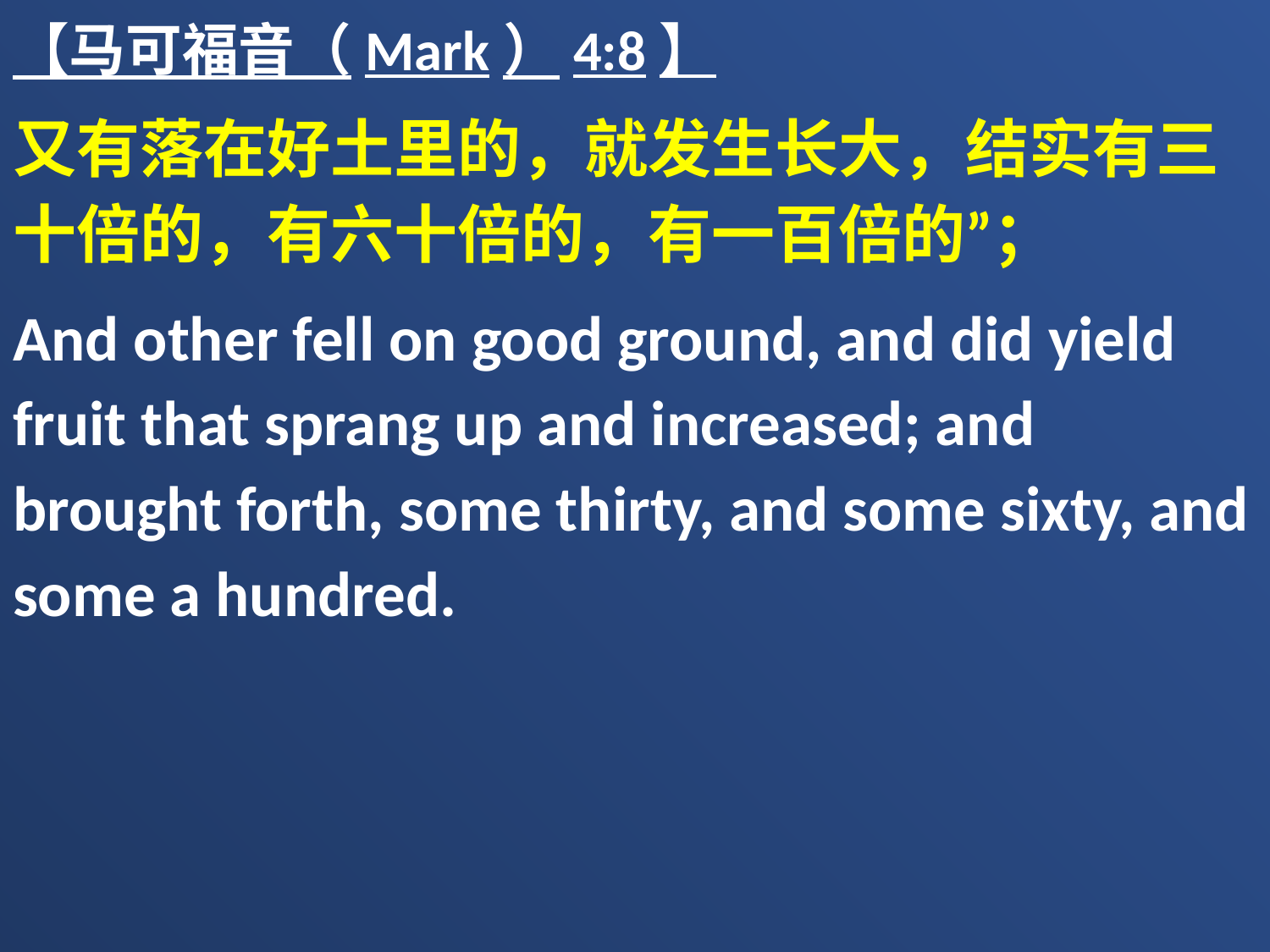

【马可福音（Mark）4:8】
又有落在好土里的，就发生长大，结实有三十倍的，有六十倍的，有一百倍的”；
And other fell on good ground, and did yield fruit that sprang up and increased; and brought forth, some thirty, and some sixty, and some a hundred.